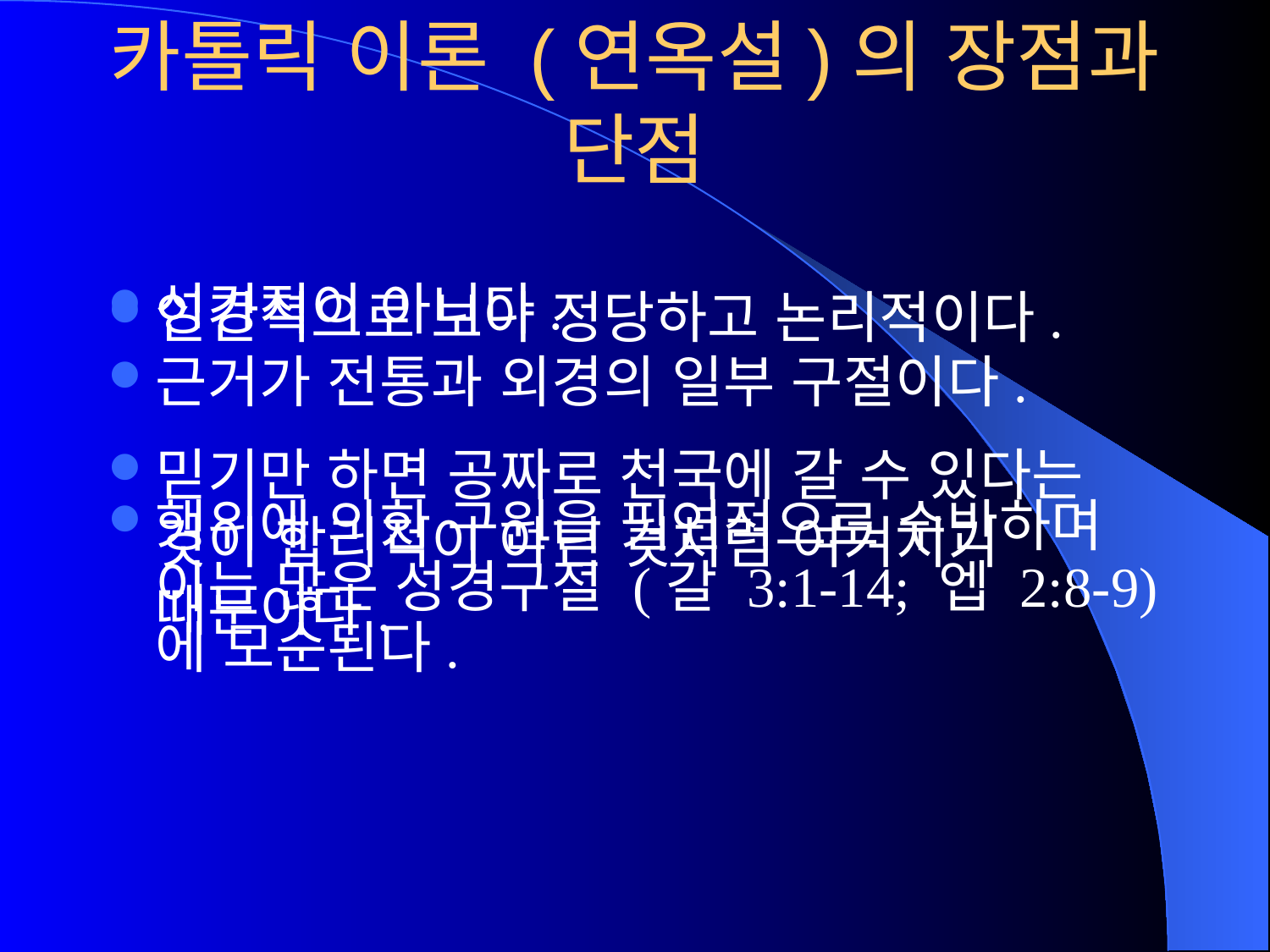

# 카톨릭 이론 (연옥설)의 장점과 단점
인간적으로 보아 정당하고 논리적이다.

믿기만 하면 공짜로 천국에 갈 수 있다는  것이 합리적이 아닌 것처럼 여겨지기 때문이다.
성경적이 아니다.
근거가 전통과 외경의 일부 구절이다.

행위에 의한 구원을 필연적으로 수반하며 이는 많은 성경구절 (갈 3:1-14; 엡 2:8-9)에 모순된다.